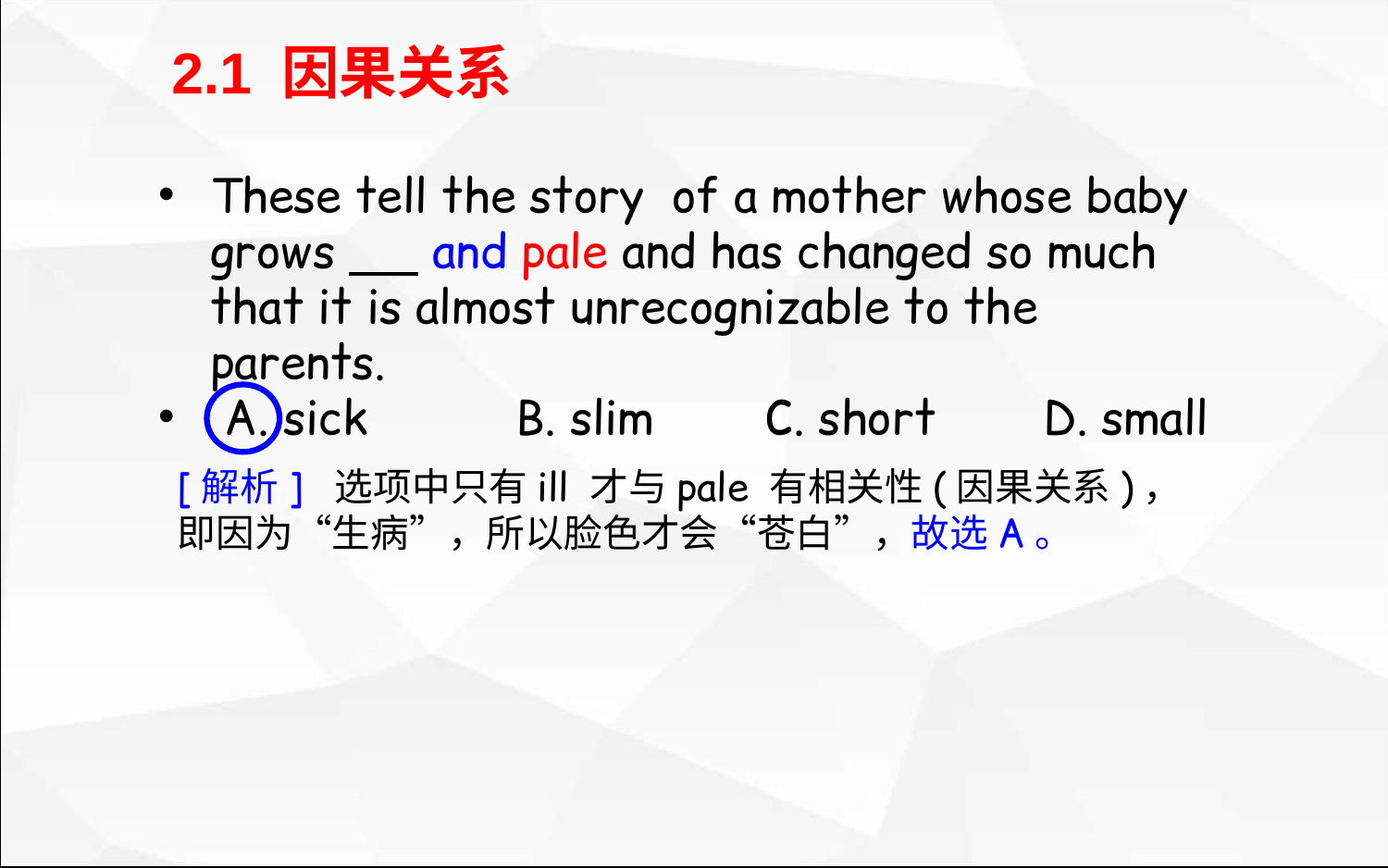

2.1 因果关系
These tell the story  of a mother whose baby grows       and pale and has changed so much that it is almost unrecognizable to the parents.
 A. sick    	  B. slim    	C. short 	D. small

[解析]  选项中只有ill 才与pale 有相关性(因果关系)，即因为“生病”，所以脸色才会“苍白”，故选A。